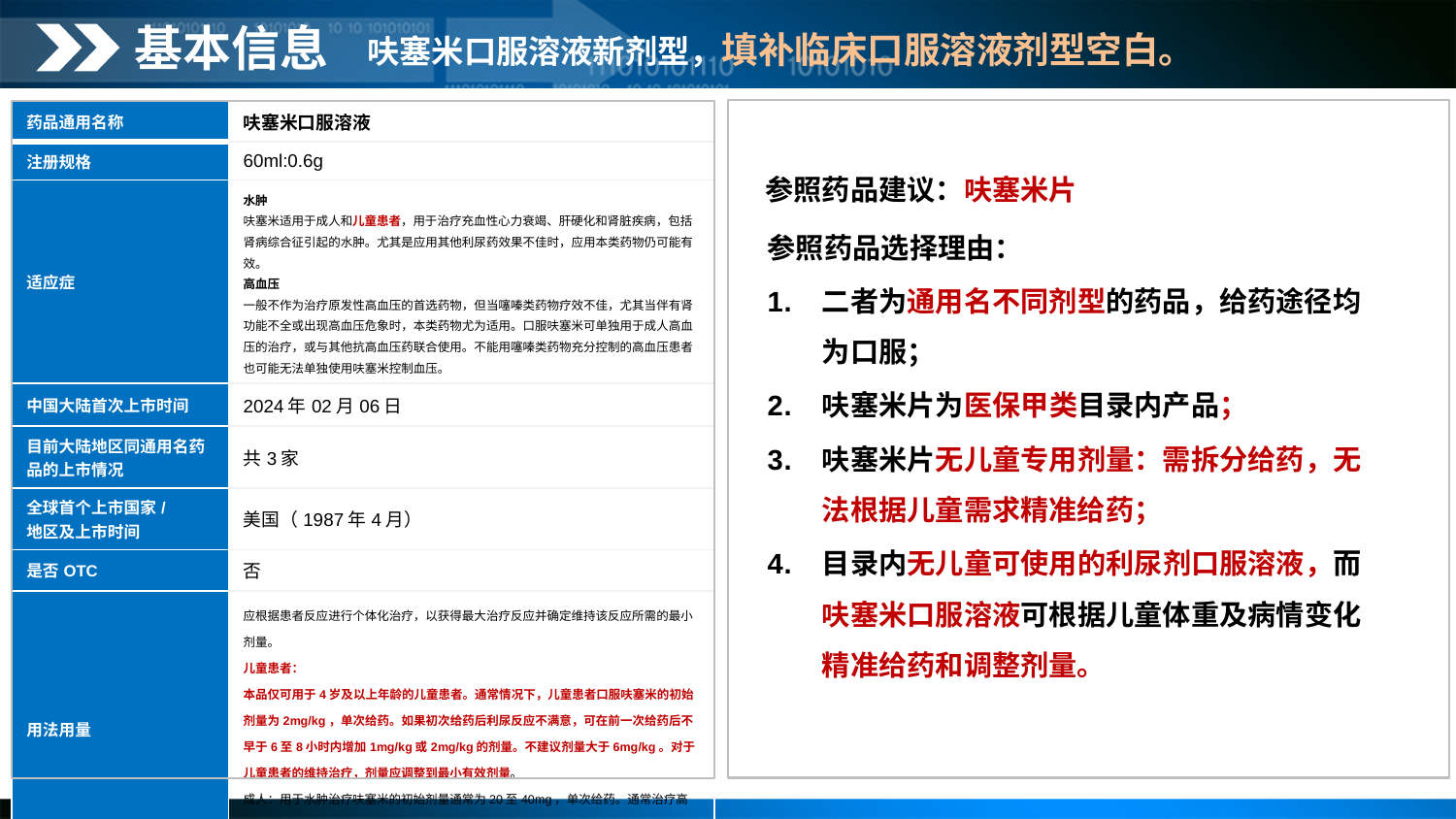

基本信息
呋塞米口服溶液新剂型，填补临床口服溶液剂型空白。

| 药品通用名称 | 呋塞米口服溶液 |
| --- | --- |
| 注册规格 | 60ml:0.6g |
| 适应症 | 水肿 呋塞米适用于成人和儿童患者，用于治疗充血性心力衰竭、肝硬化和肾脏疾病，包括肾病综合征引起的水肿。尤其是应用其他利尿药效果不佳时，应用本类药物仍可能有效。 高血压 一般不作为治疗原发性高血压的首选药物，但当噻嗪类药物疗效不佳，尤其当伴有肾功能不全或出现高血压危象时，本类药物尤为适用。口服呋塞米可单独用于成人高血压的治疗，或与其他抗高血压药联合使用。不能用噻嗪类药物充分控制的高血压患者也可能无法单独使用呋塞米控制血压。 |
| 中国大陆首次上市时间 | 2024年02月06日 |
| 目前大陆地区同通用名药品的上市情况 | 共3家 |
| 全球首个上市国家/ 地区及上市时间 | 美国（1987年4月） |
| 是否OTC | 否 |
| 用法用量 | 应根据患者反应进行个体化治疗，以获得最大治疗反应并确定维持该反应所需的最小剂量。 儿童患者： 本品仅可用于4岁及以上年龄的儿童患者。通常情况下，儿童患者口服呋塞米的初始剂量为2mg/kg，单次给药。如果初次给药后利尿反应不满意，可在前一次给药后不早于6至8小时内增加1mg/kg或2mg/kg的剂量。不建议剂量大于6mg/kg。对于儿童患者的维持治疗，剂量应调整到最小有效剂量。 成人：用于水肿治疗呋塞米的初始剂量通常为20至40mg，单次给药。通常治疗高血压的呋塞米初始剂量为40～80mg，分2次服用。 老年患者：一般而言，老年患者的剂量应谨慎选择，通常从最小有效剂量开始。 |

参照药品建议：呋塞米片
参照药品选择理由：
二者为通用名不同剂型的药品，给药途径均为口服；
呋塞米片为医保甲类目录内产品；
呋塞米片无儿童专用剂量：需拆分给药，无法根据儿童需求精准给药；
目录内无儿童可使用的利尿剂口服溶液，而呋塞米口服溶液可根据儿童体重及病情变化精准给药和调整剂量。